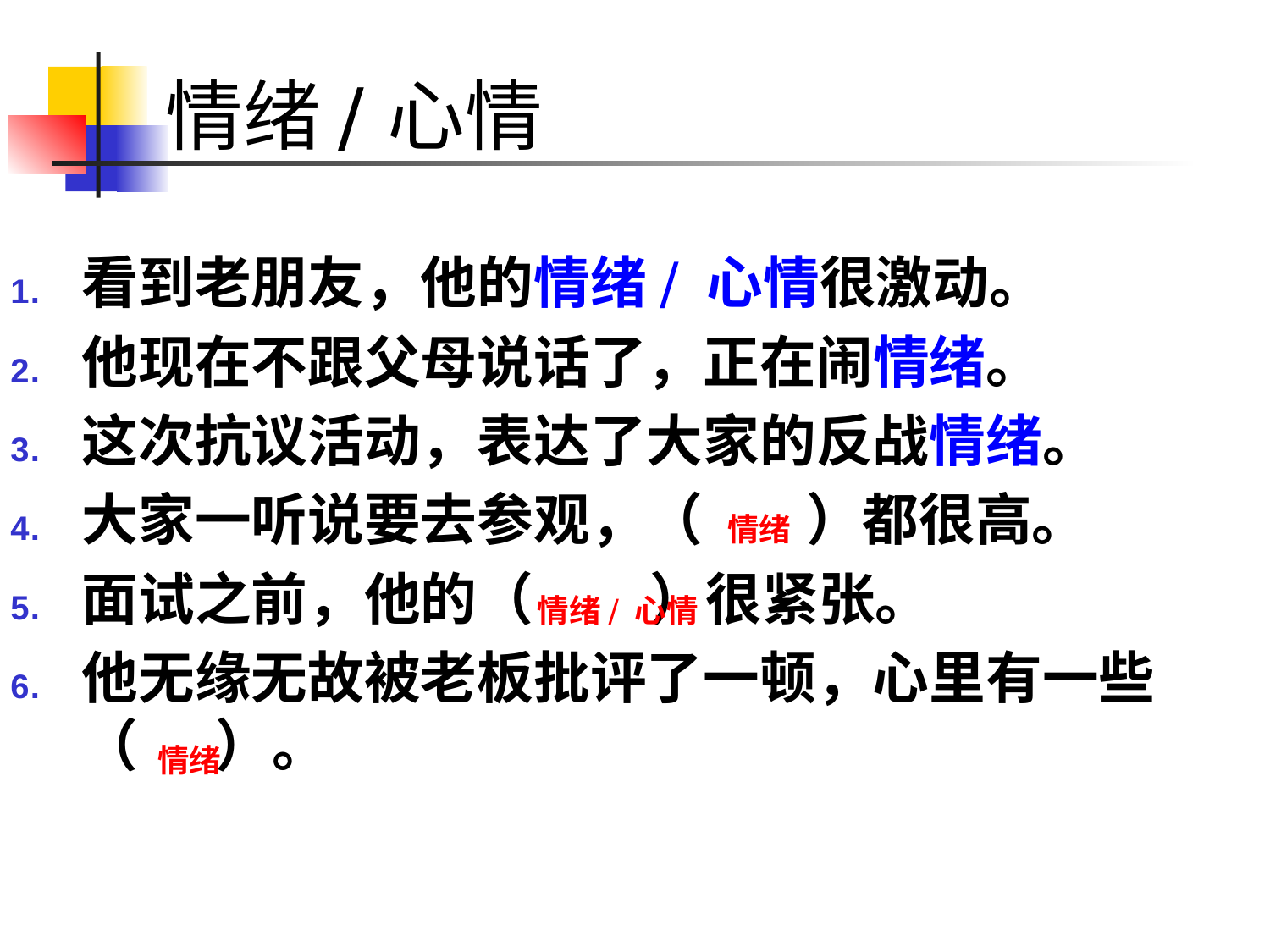

# 情绪/心情
看到老朋友，他的情绪/心情很激动。
他现在不跟父母说话了，正在闹情绪。
这次抗议活动，表达了大家的反战情绪。
大家一听说要去参观，（        ）都很高。
面试之前，他的（         ）很紧张。
他无缘无故被老板批评了一顿，心里有一些（      ）。
情绪
情绪/心情
情绪